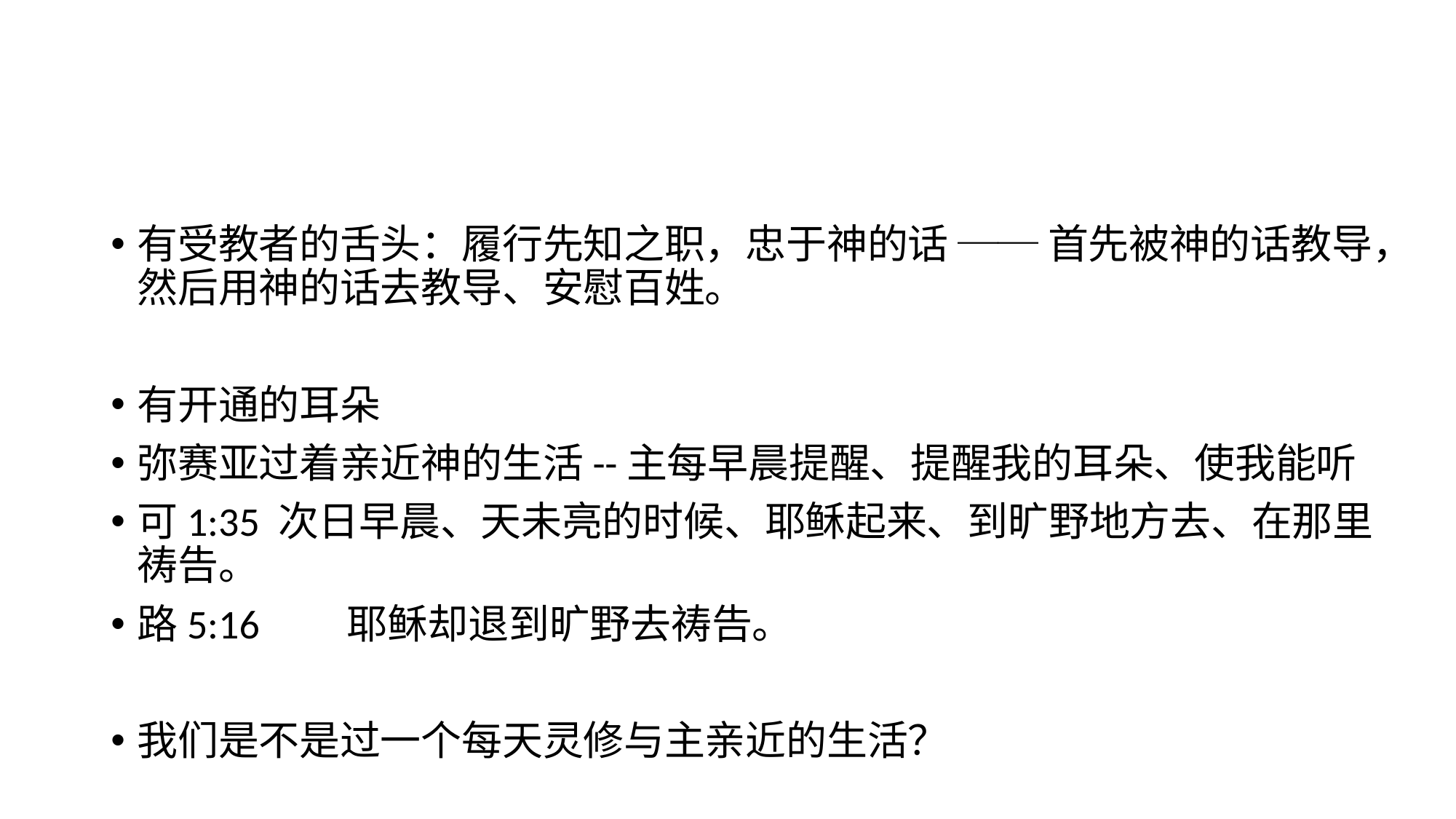

#
有受教者的舌头：履行先知之职，忠于神的话 ── 首先被神的话教导，然后用神的话去教导、安慰百姓。

有开通的耳朵
弥赛亚过着亲近神的生活--主每早晨提醒、提醒我的耳朵、使我能听
可1:35 次日早晨、天未亮的时候、耶稣起来、到旷野地方去、在那里祷告。
路5:16	耶稣却退到旷野去祷告。

我们是不是过一个每天灵修与主亲近的生活？